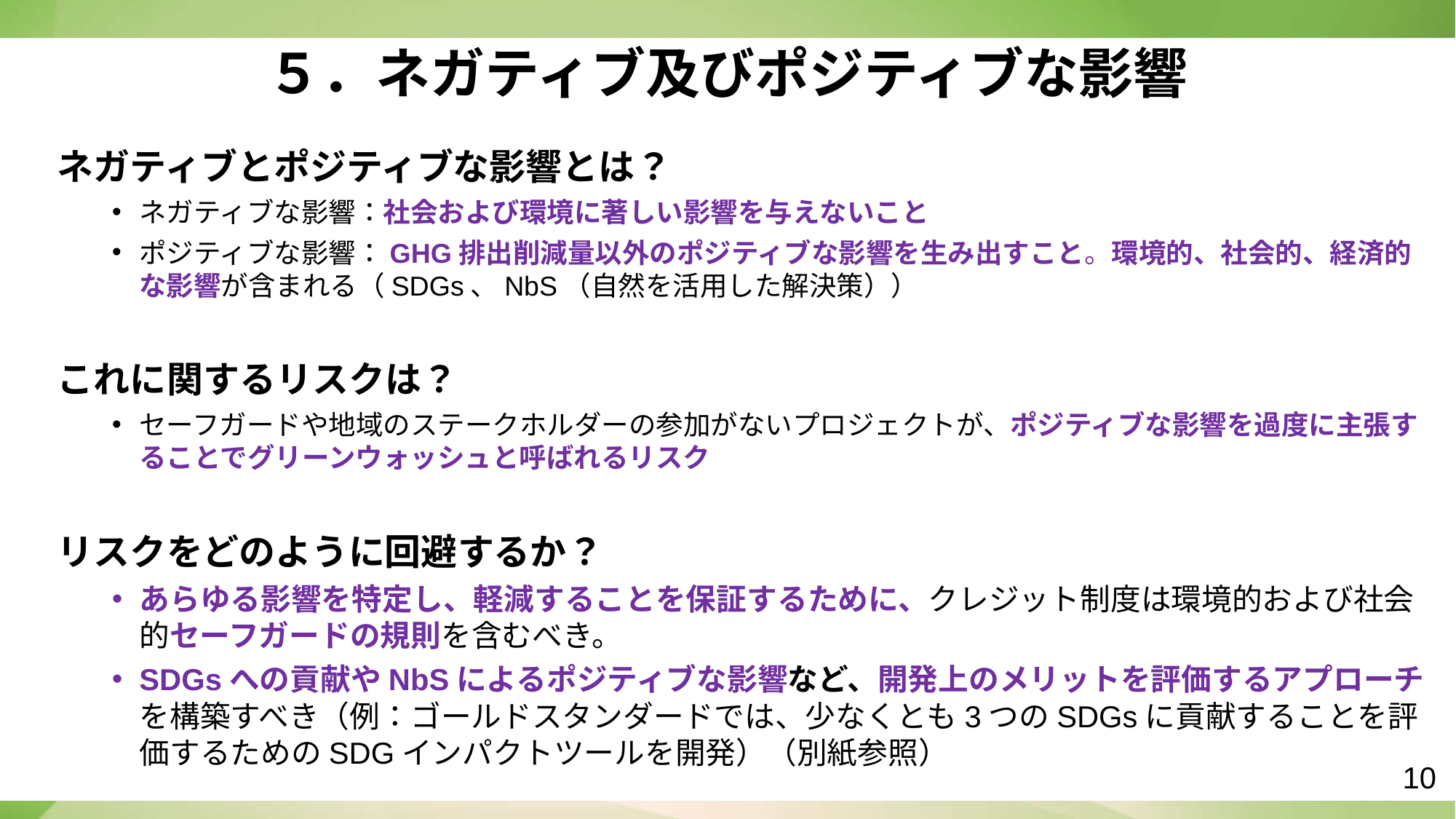

# ５．ネガティブ及びポジティブな影響
ネガティブとポジティブな影響とは？
ネガティブな影響：社会および環境に著しい影響を与えないこと
ポジティブな影響：GHG排出削減量以外のポジティブな影響を生み出すこと。環境的、社会的、経済的な影響が含まれる（SDGs、NbS（自然を活用した解決策））

これに関するリスクは？
セーフガードや地域のステークホルダーの参加がないプロジェクトが、ポジティブな影響を過度に主張することでグリーンウォッシュと呼ばれるリスク

リスクをどのように回避するか？
あらゆる影響を特定し、軽減することを保証するために、クレジット制度は環境的および社会的セーフガードの規則を含むべき。
SDGsへの貢献やNbSによるポジティブな影響など、開発上のメリットを評価するアプローチを構築すべき（例：ゴールドスタンダードでは、少なくとも3つのSDGsに貢献することを評価するためのSDGインパクトツールを開発）（別紙参照）